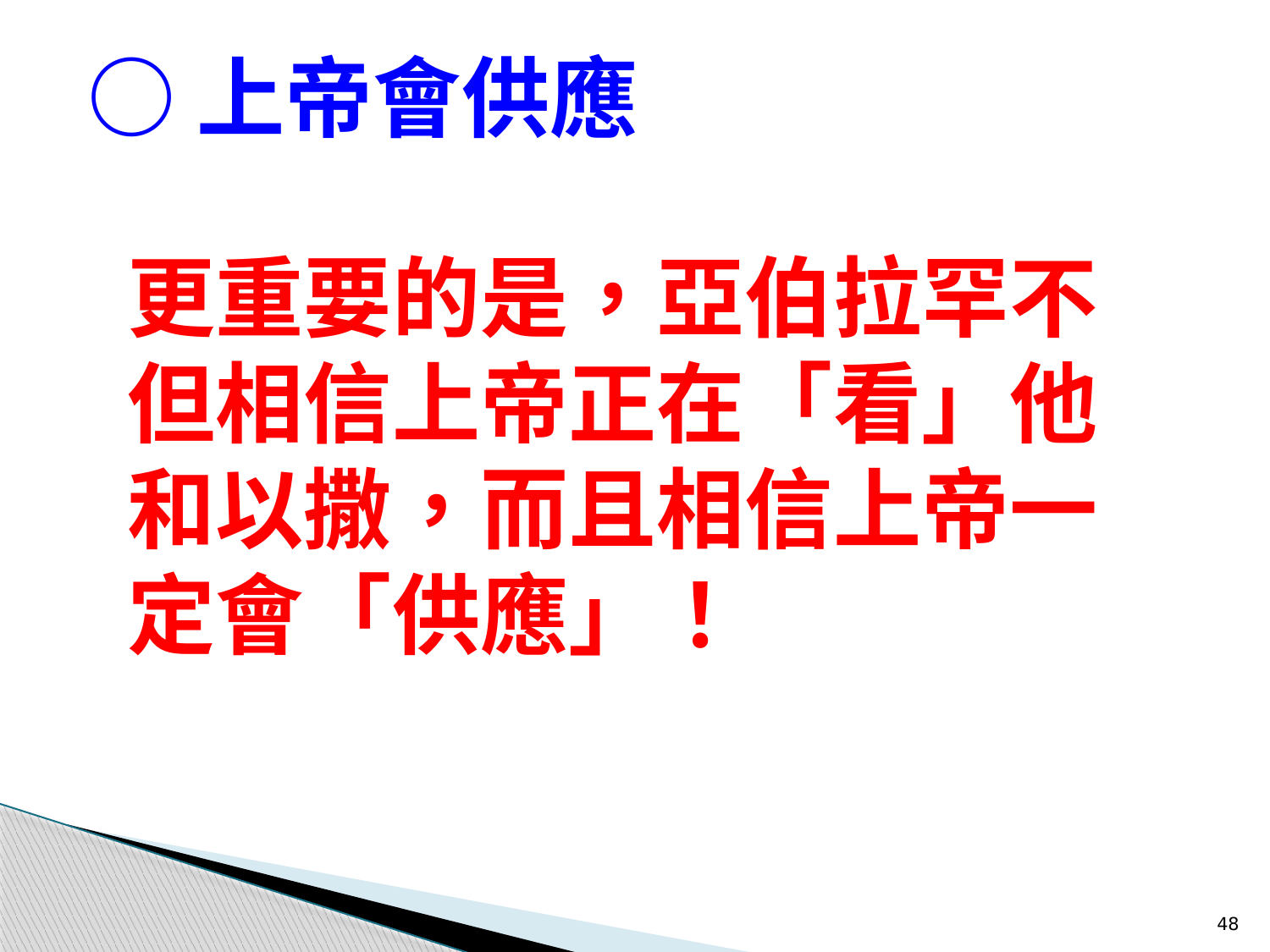

○上帝會供應
更重要的是，亞伯拉罕不但相信上帝正在「看」他和以撒，而且相信上帝一定會「供應」！
48